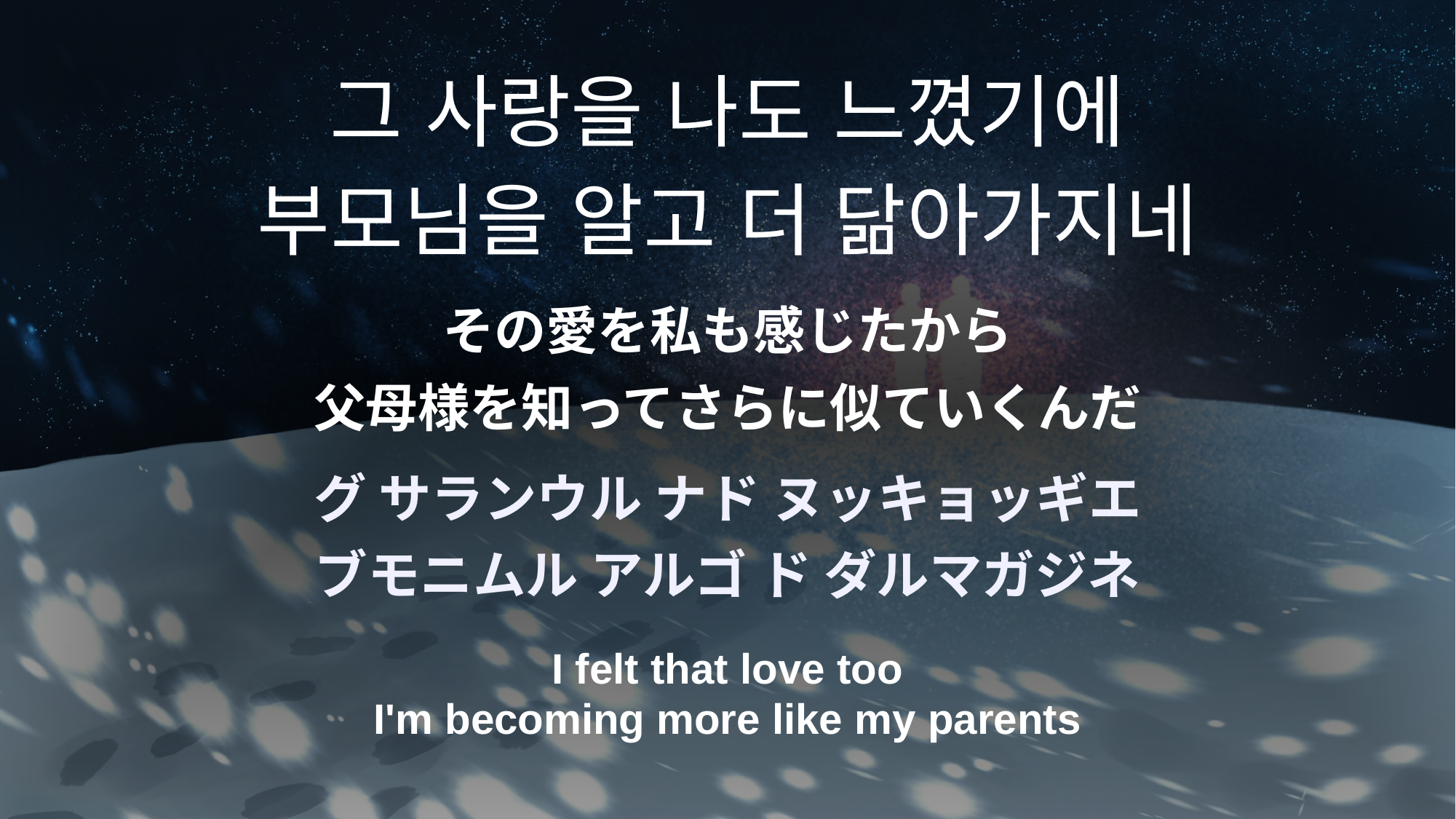

그 사랑을 나도 느꼈기에
부모님을 알고 더 닮아가지네
その愛を私も感じたから
父母様を知ってさらに似ていくんだ
グ サランウル ナド ヌッキョッギエ
ブモニムル アルゴ ド ダルマガジネ
I felt that love too
I'm becoming more like my parents